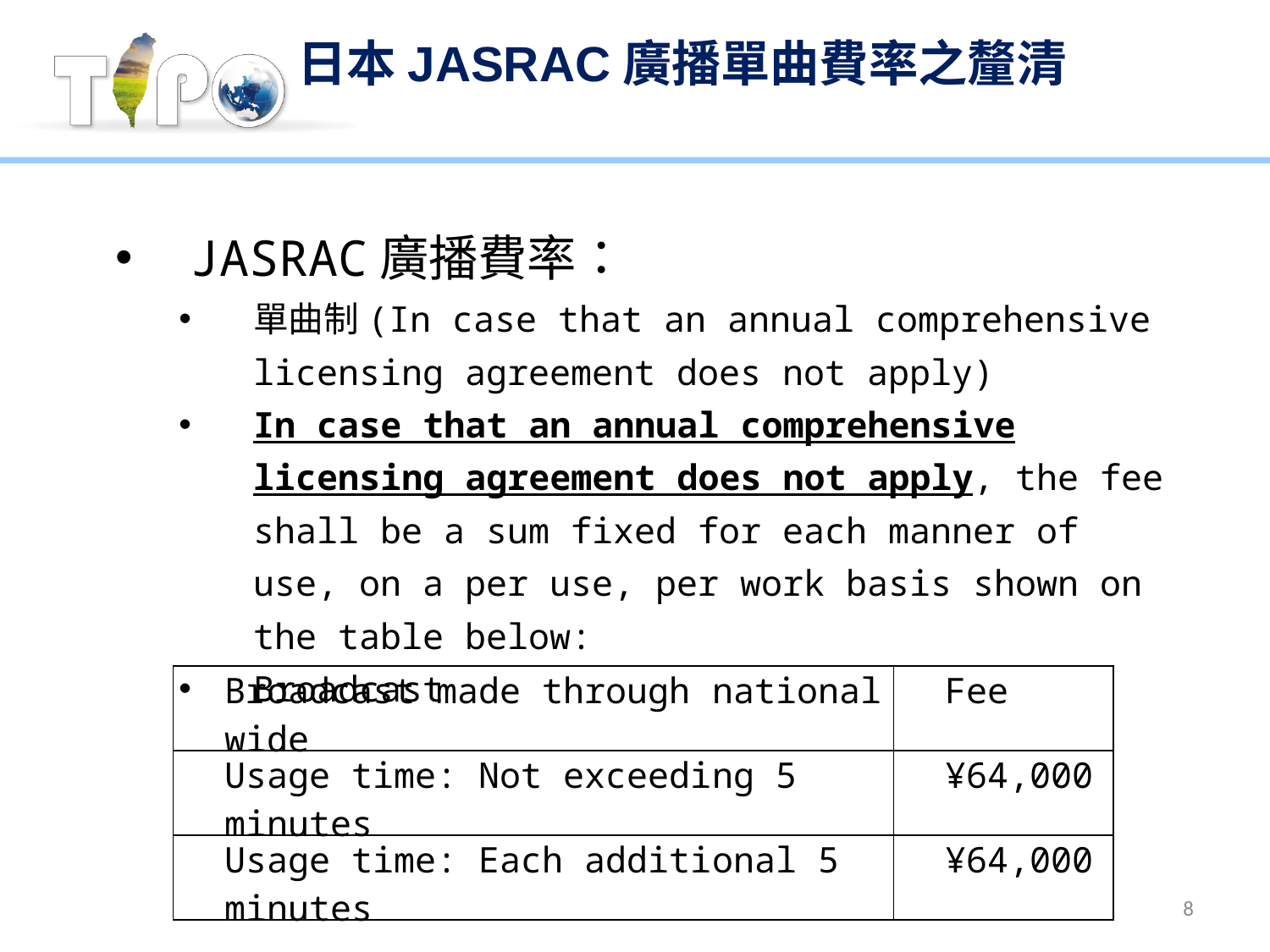

# 日本JASRAC廣播單曲費率之釐清
JASRAC廣播費率：
單曲制(In case that an annual comprehensive licensing agreement does not apply)
In case that an annual comprehensive licensing agreement does not apply, the fee shall be a sum fixed for each manner of use, on a per use, per work basis shown on the table below:
Broadcast

| Broadcast made through national wide | Fee |
| --- | --- |
| Usage time: Not exceeding 5 minutes | ¥64,000 |
| Usage time: Each additional 5 minutes | ¥64,000 |
8